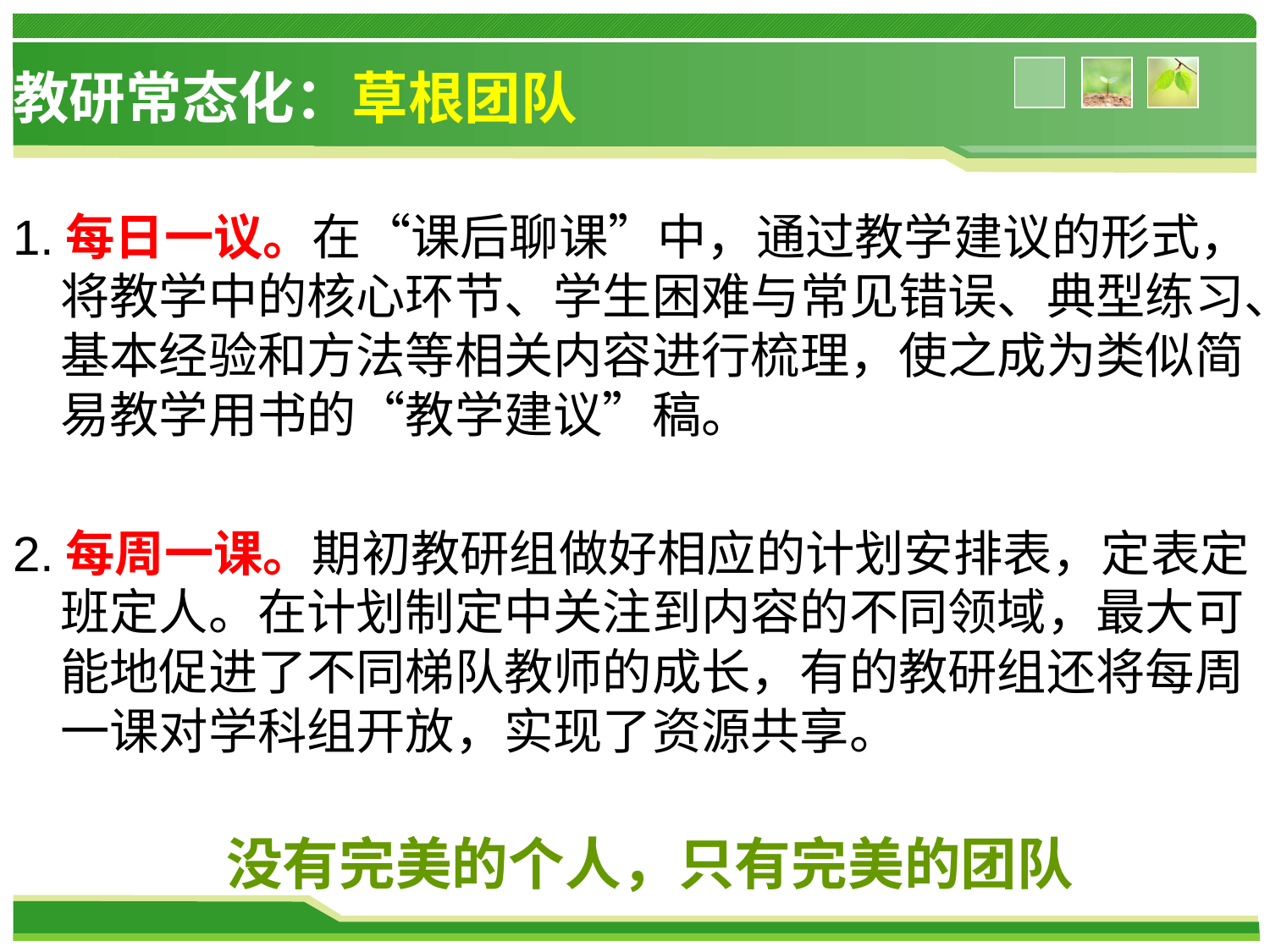

# 教研常态化：草根团队
1.每日一议。在“课后聊课”中，通过教学建议的形式，将教学中的核心环节、学生困难与常见错误、典型练习、基本经验和方法等相关内容进行梳理，使之成为类似简易教学用书的“教学建议”稿。

2.每周一课。期初教研组做好相应的计划安排表，定表定班定人。在计划制定中关注到内容的不同领域，最大可能地促进了不同梯队教师的成长，有的教研组还将每周一课对学科组开放，实现了资源共享。
没有完美的个人，只有完美的团队